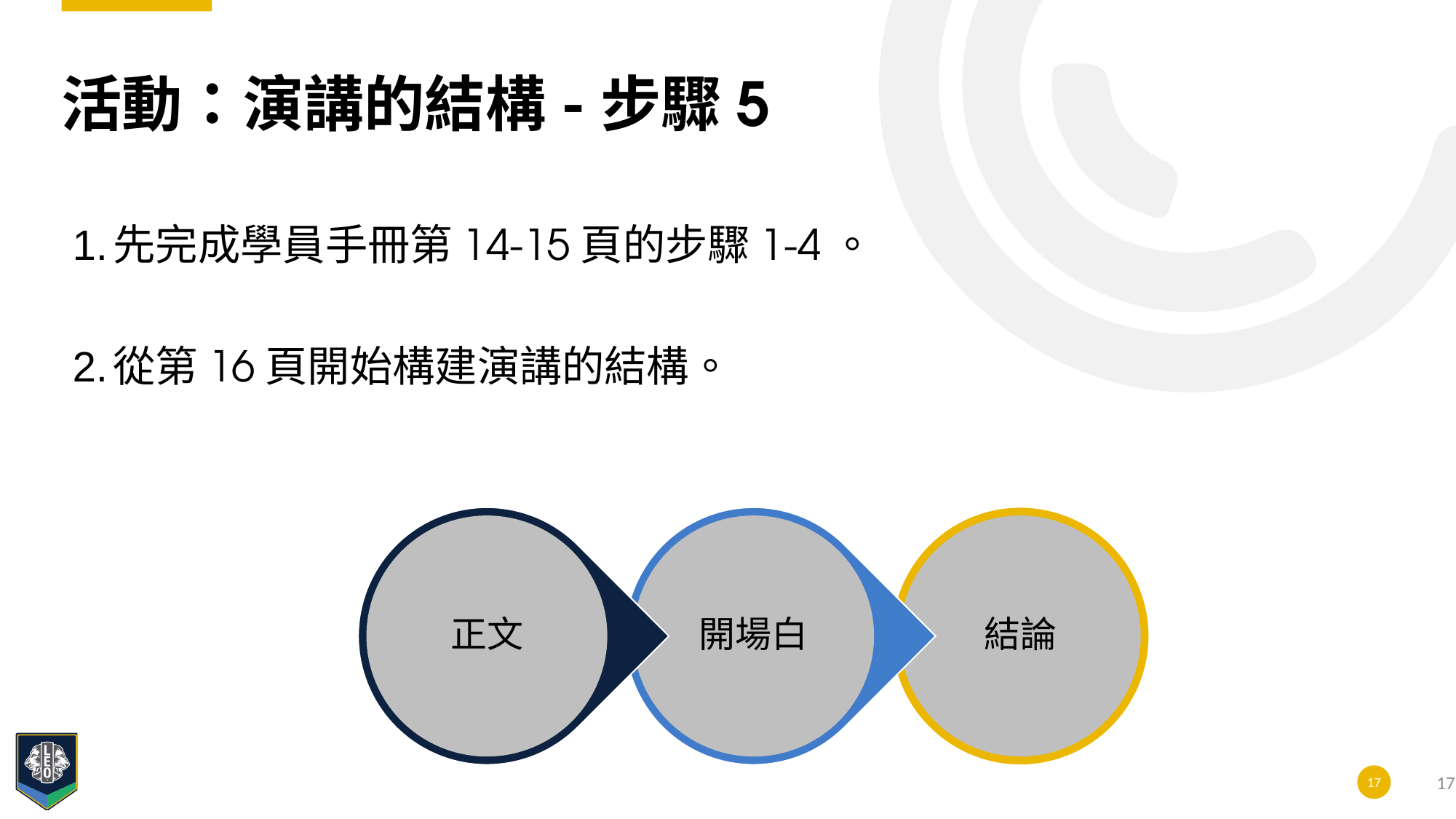

# 活動：演講的結構-步驟5
先完成學員手冊第14-15頁的步驟1-4。

從第16頁開始構建演講的結構。

結論
開場白
正文
17
17